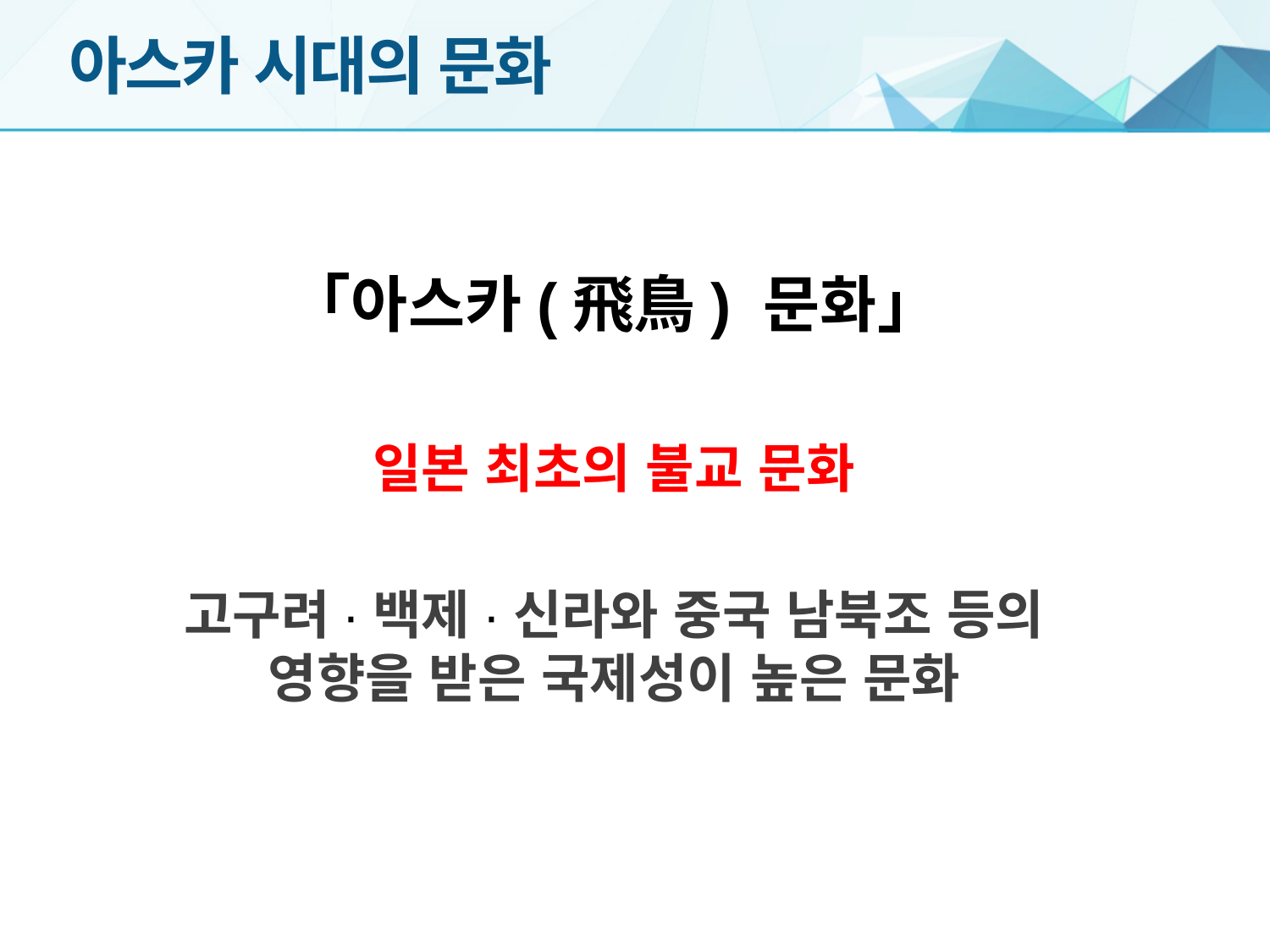

# 아스카 시대의 문화
「아스카(飛鳥) 문화」
일본 최초의 불교 문화
고구려·백제·신라와 중국 남북조 등의
영향을 받은 국제성이 높은 문화